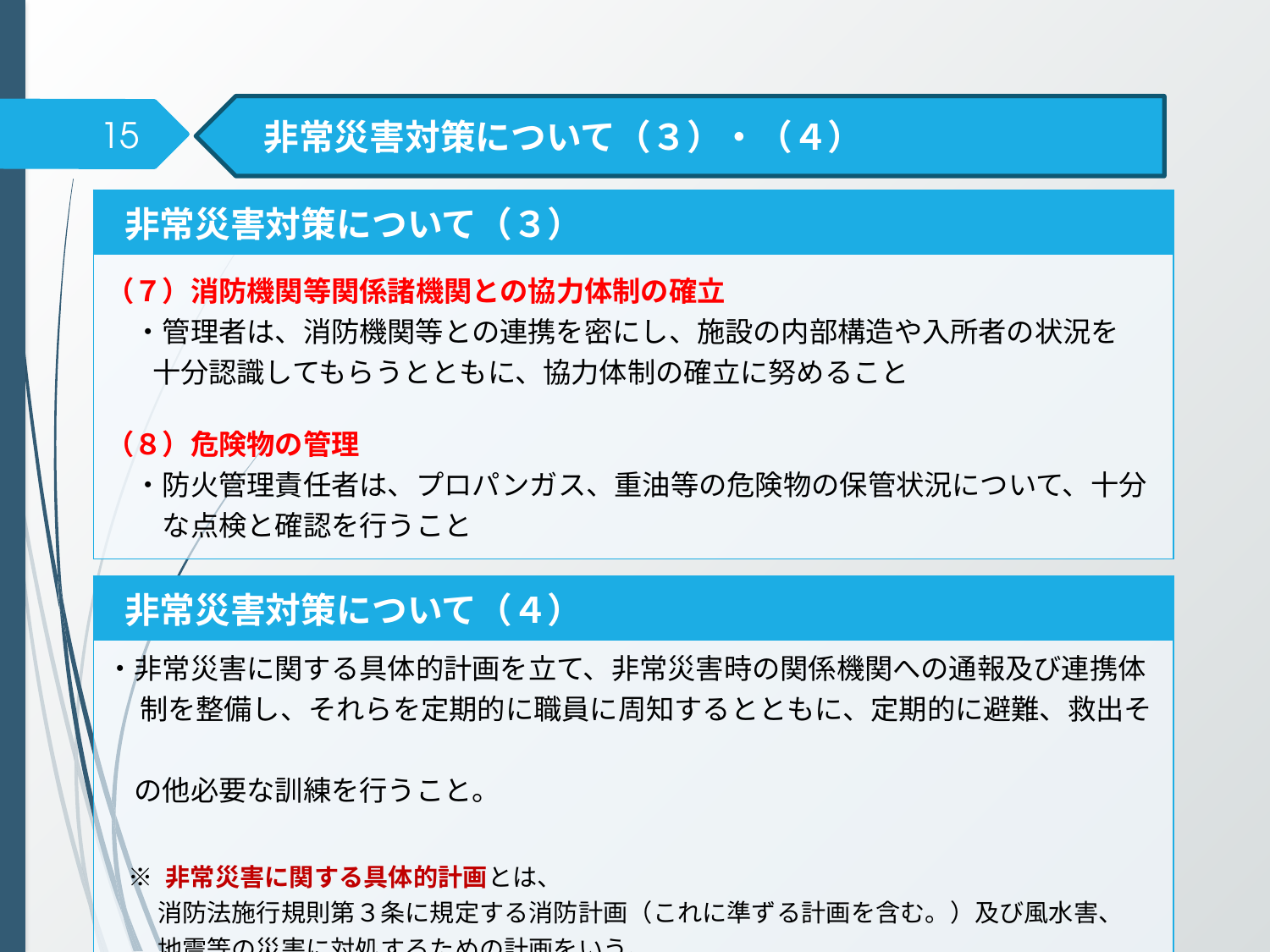

非常災害対策について（３）・（４）
15
| 非常災害対策について（３） |
| --- |
| （７）消防機関等関係諸機関との協力体制の確立 　・管理者は、消防機関等との連携を密にし、施設の内部構造や入所者の状況を 十分認識してもらうとともに、協力体制の確立に努めること （８）危険物の管理 　・防火管理責任者は、プロパンガス、重油等の危険物の保管状況について、十分 　　な点検と確認を行うこと |
| 非常災害対策について（４） |
| --- |
| ・非常災害に関する具体的計画を立て、非常災害時の関係機関への通報及び連携体 制を整備し、それらを定期的に職員に周知するとともに、定期的に避難、救出そ　 　の他必要な訓練を行うこと。 ※ 非常災害に関する具体的計画とは、 消防法施行規則第３条に規定する消防計画（これに準ずる計画を含む。）及び風水害、 地震等の災害に対処するための計画をいう。 |